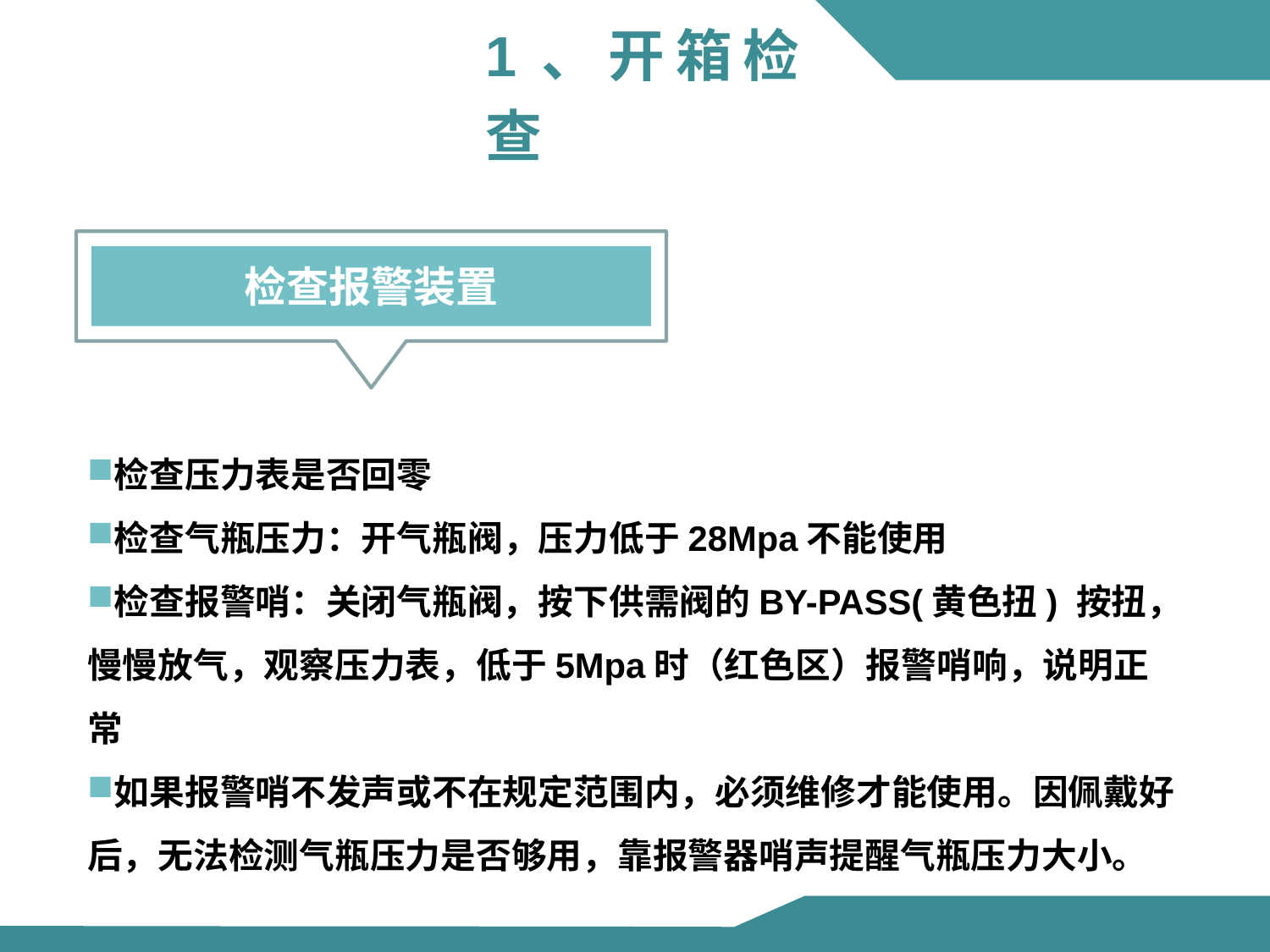

1、开箱检查

检查报警装置
检查压力表是否回零
检查气瓶压力：开气瓶阀，压力低于28Mpa不能使用
检查报警哨：关闭气瓶阀，按下供需阀的BY-PASS(黄色扭) 按扭，慢慢放气，观察压力表，低于5Mpa时（红色区）报警哨响，说明正常
如果报警哨不发声或不在规定范围内，必须维修才能使用。因佩戴好后，无法检测气瓶压力是否够用，靠报警器哨声提醒气瓶压力大小。